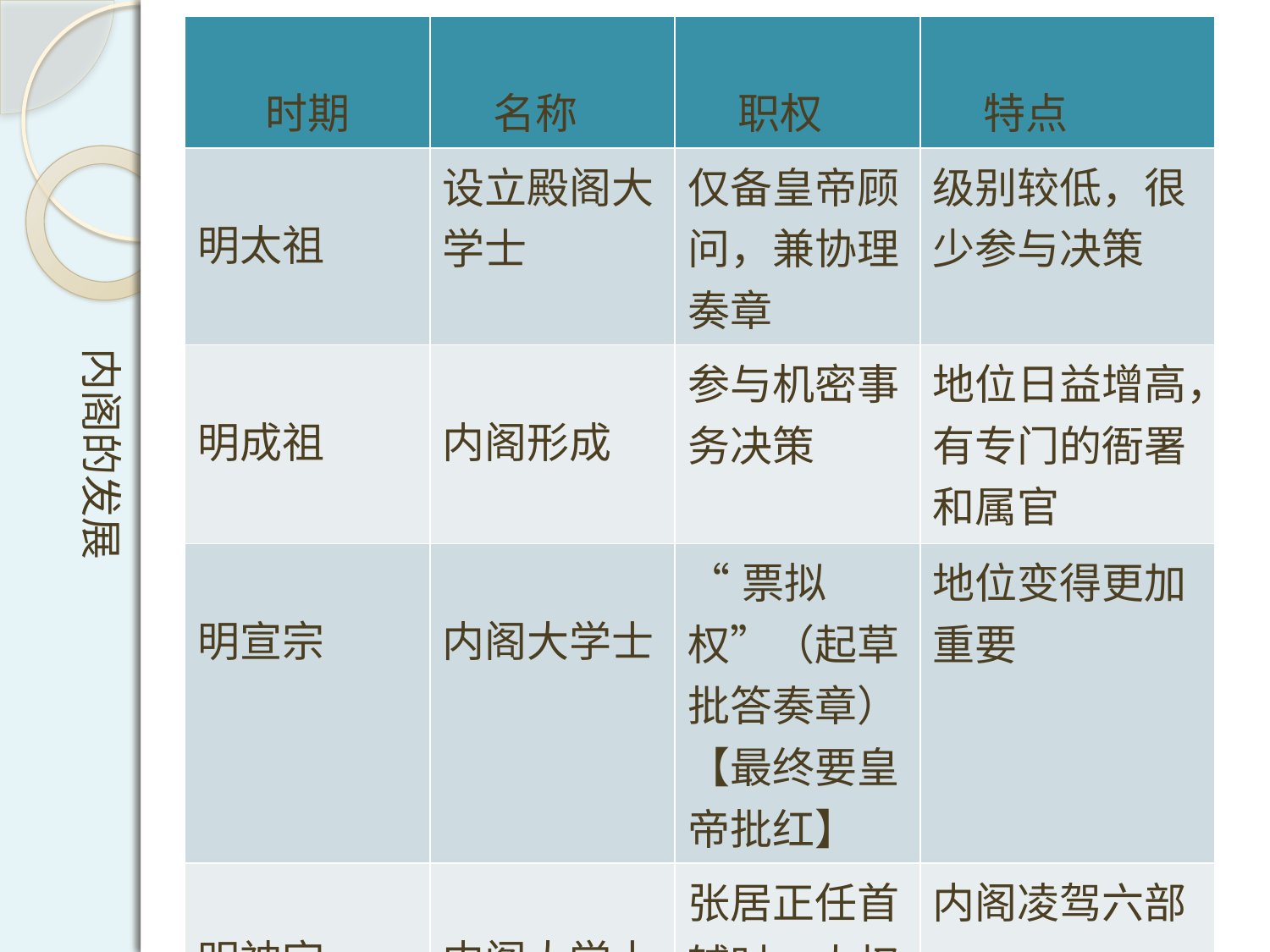

| 时期 | 名称 | 职权 | 特点 |
| --- | --- | --- | --- |
| 明太祖 | 设立殿阁大学士 | 仅备皇帝顾问，兼协理奏章 | 级别较低，很少参与决策 |
| 明成祖 | 内阁形成 | 参与机密事务决策 | 地位日益增高，有专门的衙署和属官 |
| 明宣宗 | 内阁大学士 | “票拟权”（起草批答奏章）【最终要皇帝批红】 | 地位变得更加重要 |
| 明神宗 | 内阁大学士 | 张居正任首辅时，大权尽归内阁 | 内阁凌驾六部 |
内阁的发展